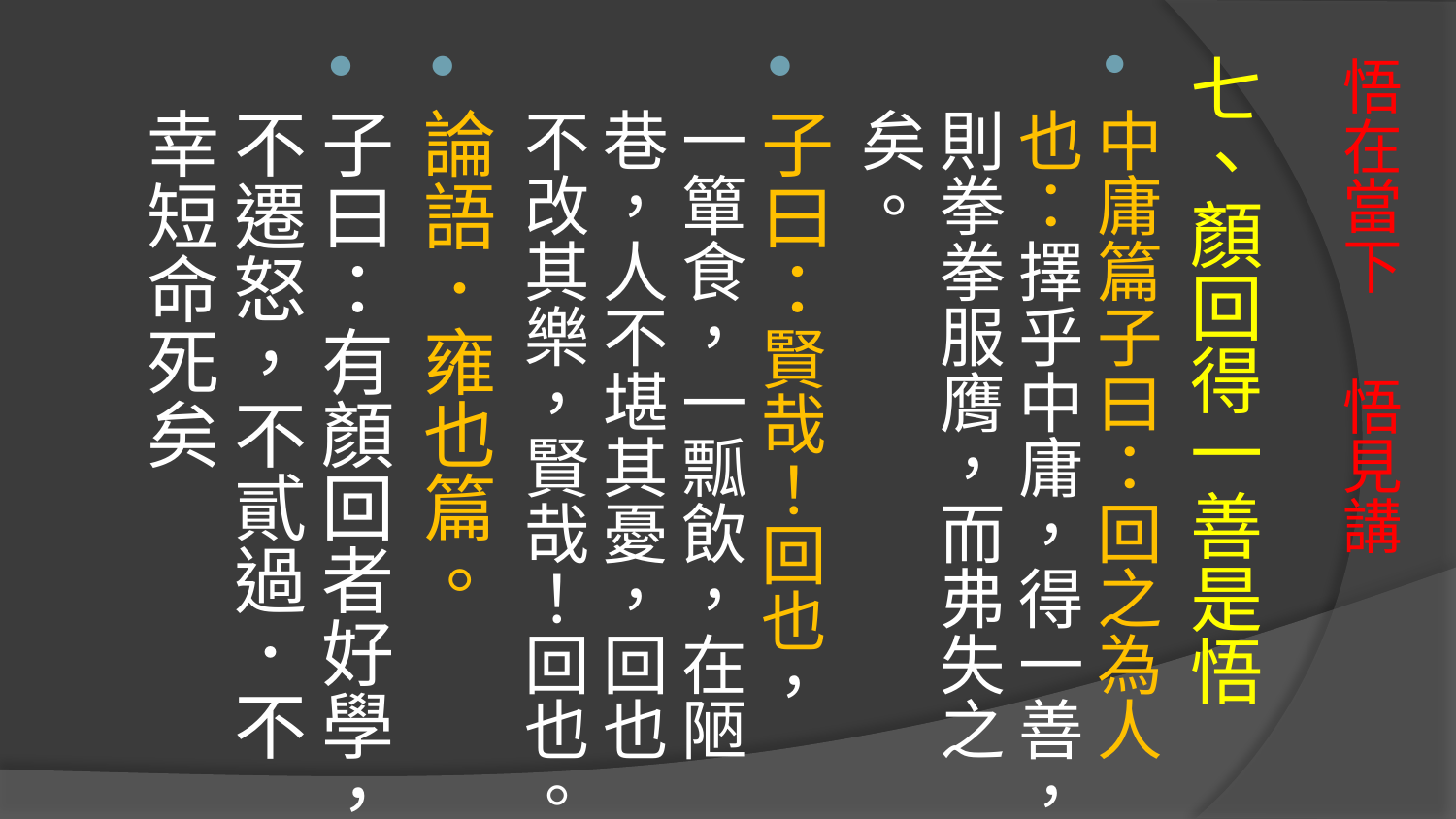

七、顏回得一善是悟
中庸篇子曰：回之為人也：擇乎中庸，得一善，則拳拳服膺，而弗失之矣。
子曰：賢哉！回也，一簞食，一瓢飲，在陋巷，人不堪其憂，回也不改其樂，賢哉！回也。
論語．雍也篇。
子曰：有顏回者好學，不遷怒，不貳過．不幸短命死矣

# 悟在當下      悟見講